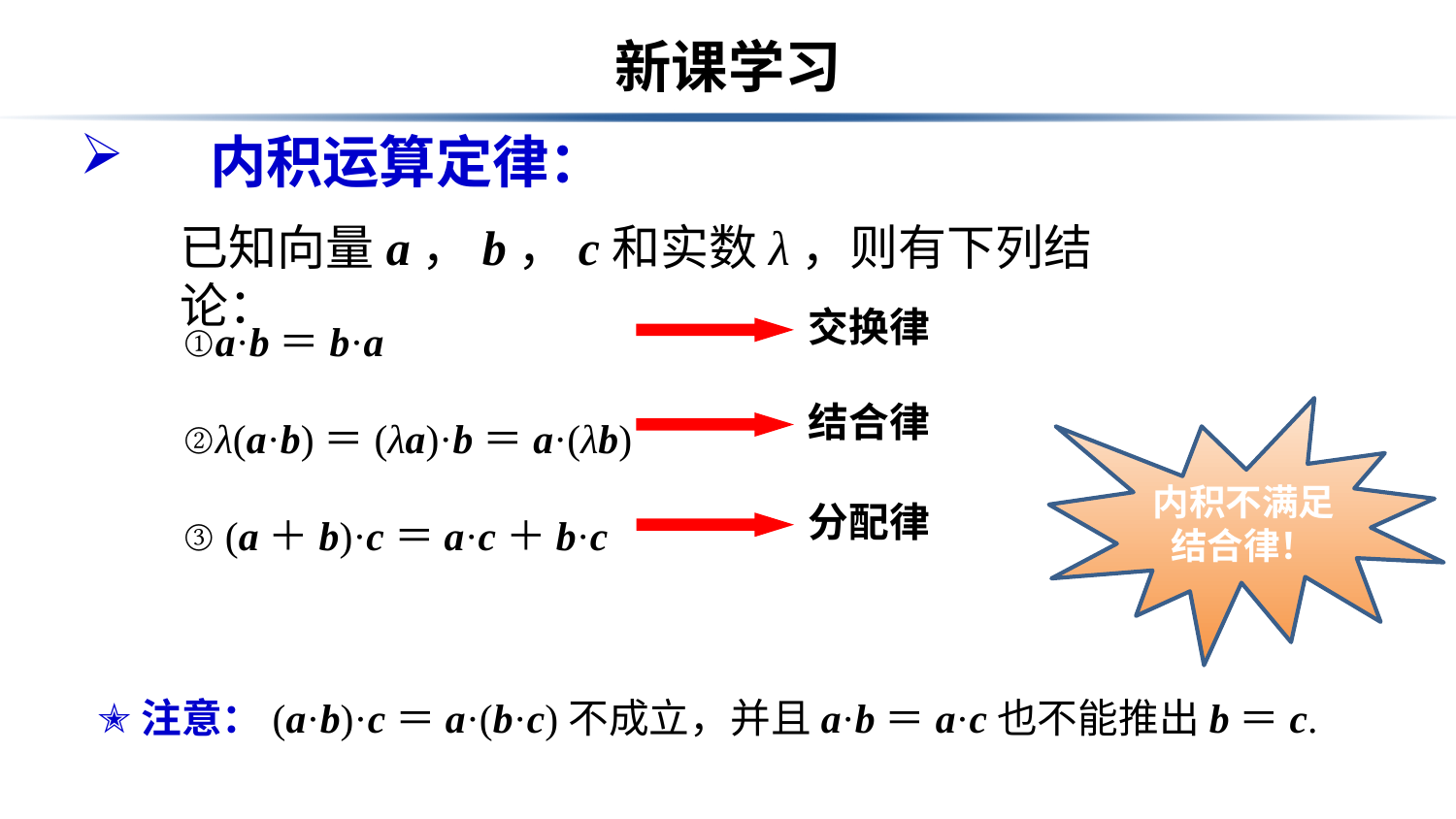

# 新课学习
　内积运算定律：
已知向量a，b，c和实数λ，则有下列结论：
①a·b＝b·a
②λ(a·b)＝(λa)·b＝a·(λb)
③(a＋b)·c＝a·c＋b·c

交换律

结合律

内积不满足结合律！
分配律

✭注意：(a·b)·c＝a·(b·c)不成立，并且a·b＝a·c也不能推出b＝c.